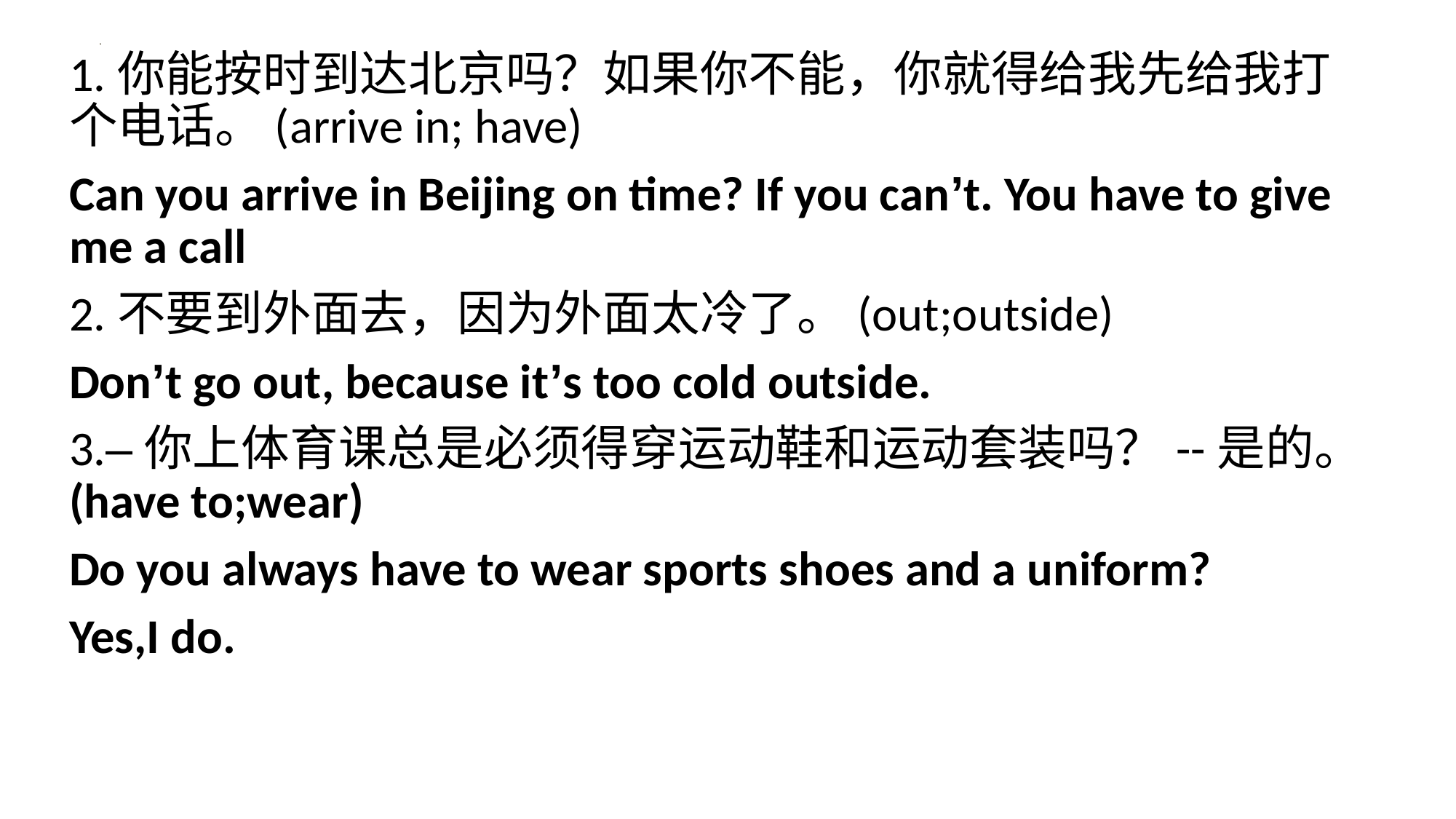

1.你能按时到达北京吗？如果你不能，你就得给我先给我打个电话。(arrive in; have)
Can you arrive in Beijing on time? If you can’t. You have to give me a call
2.不要到外面去，因为外面太冷了。(out;outside)
Don’t go out, because it’s too cold outside.
3.–你上体育课总是必须得穿运动鞋和运动套装吗？--是的。(have to;wear)
Do you always have to wear sports shoes and a uniform?
Yes,I do.
#